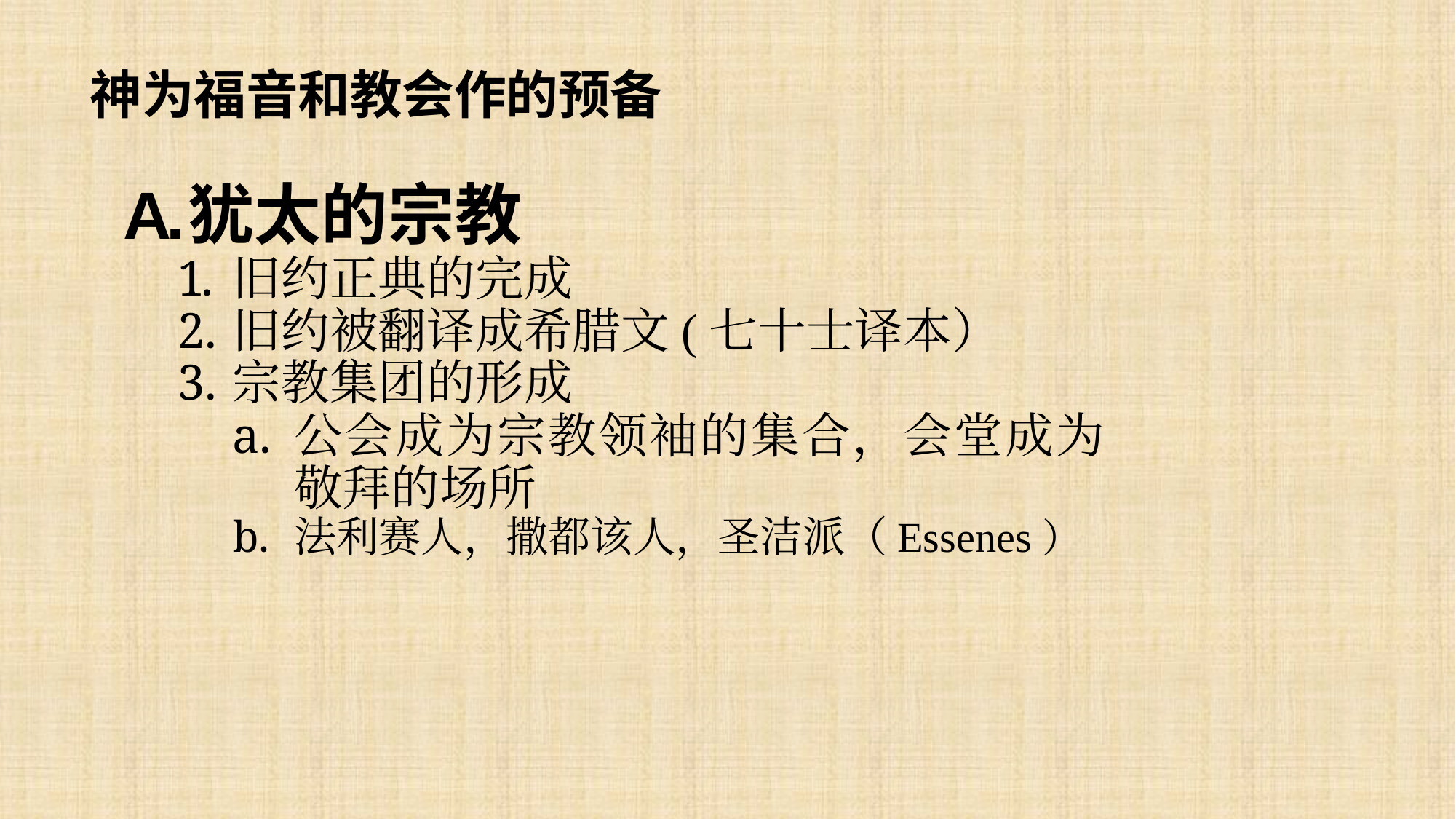

神为福音和教会作的预备
犹太的宗教
旧约正典的完成
旧约被翻译成希腊文(七十士译本）
宗教集团的形成
公会成为宗教领袖的集合，会堂成为敬拜的场所
法利赛人，撒都该人，圣洁派（Essenes）